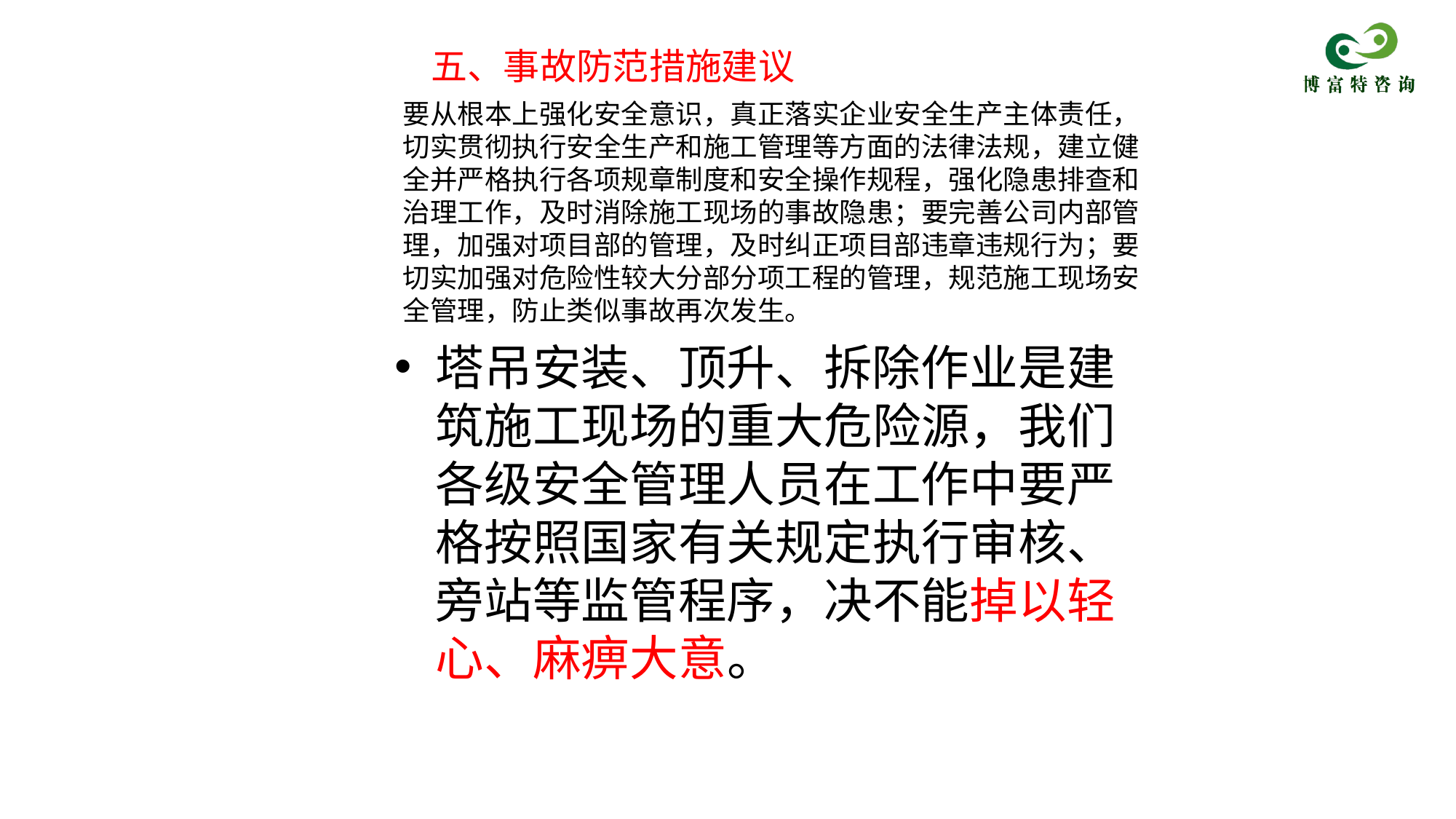

五、事故防范措施建议
要从根本上强化安全意识，真正落实企业安全生产主体责任，切实贯彻执行安全生产和施工管理等方面的法律法规，建立健全并严格执行各项规章制度和安全操作规程，强化隐患排查和治理工作，及时消除施工现场的事故隐患；要完善公司内部管理，加强对项目部的管理，及时纠正项目部违章违规行为；要切实加强对危险性较大分部分项工程的管理，规范施工现场安全管理，防止类似事故再次发生。
塔吊安装、顶升、拆除作业是建筑施工现场的重大危险源，我们各级安全管理人员在工作中要严格按照国家有关规定执行审核、旁站等监管程序，决不能掉以轻心、麻痹大意。